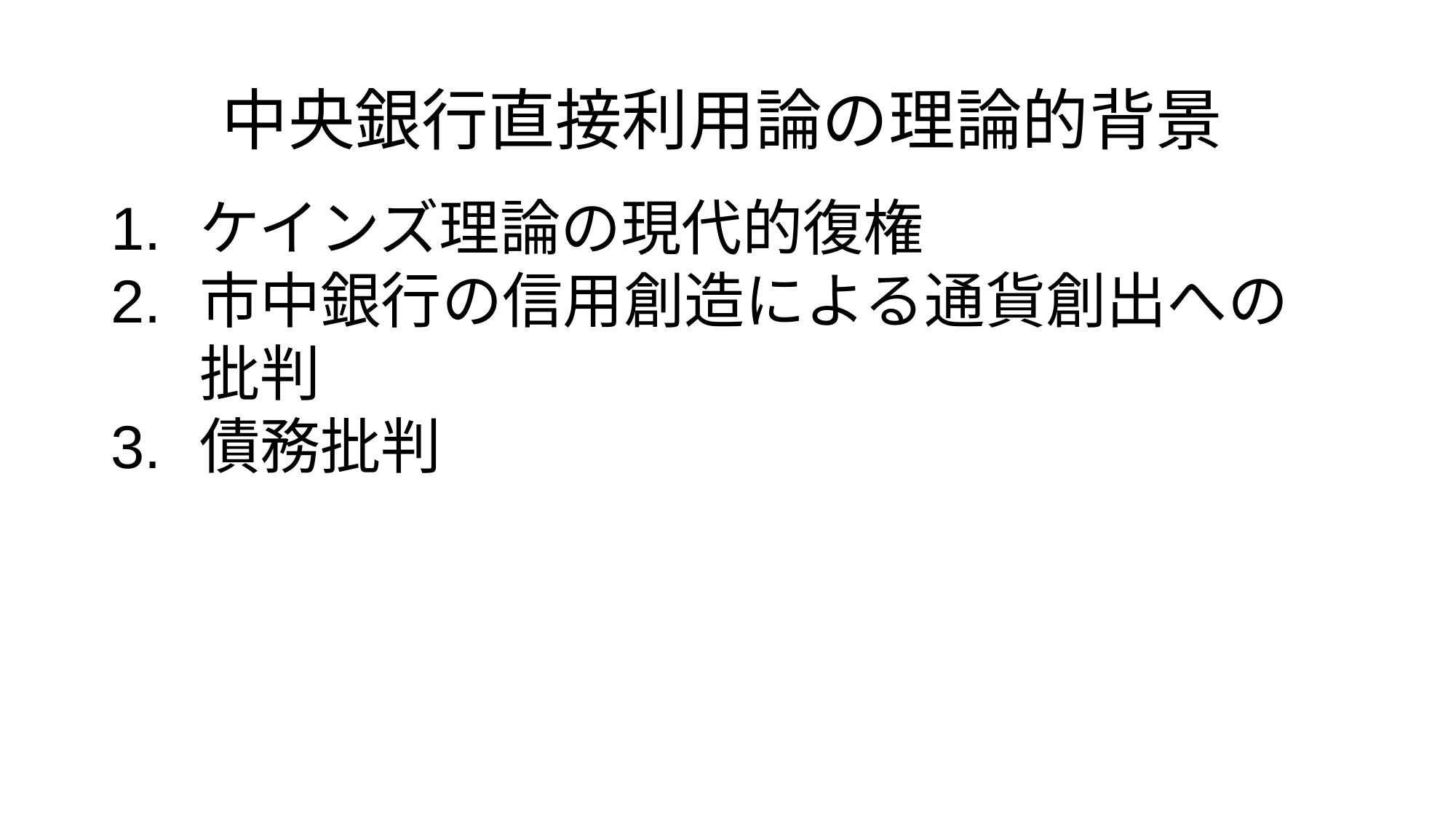

# 中央銀行直接利用論の理論的背景
ケインズ理論の現代的復権
市中銀行の信用創造による通貨創出への批判
債務批判